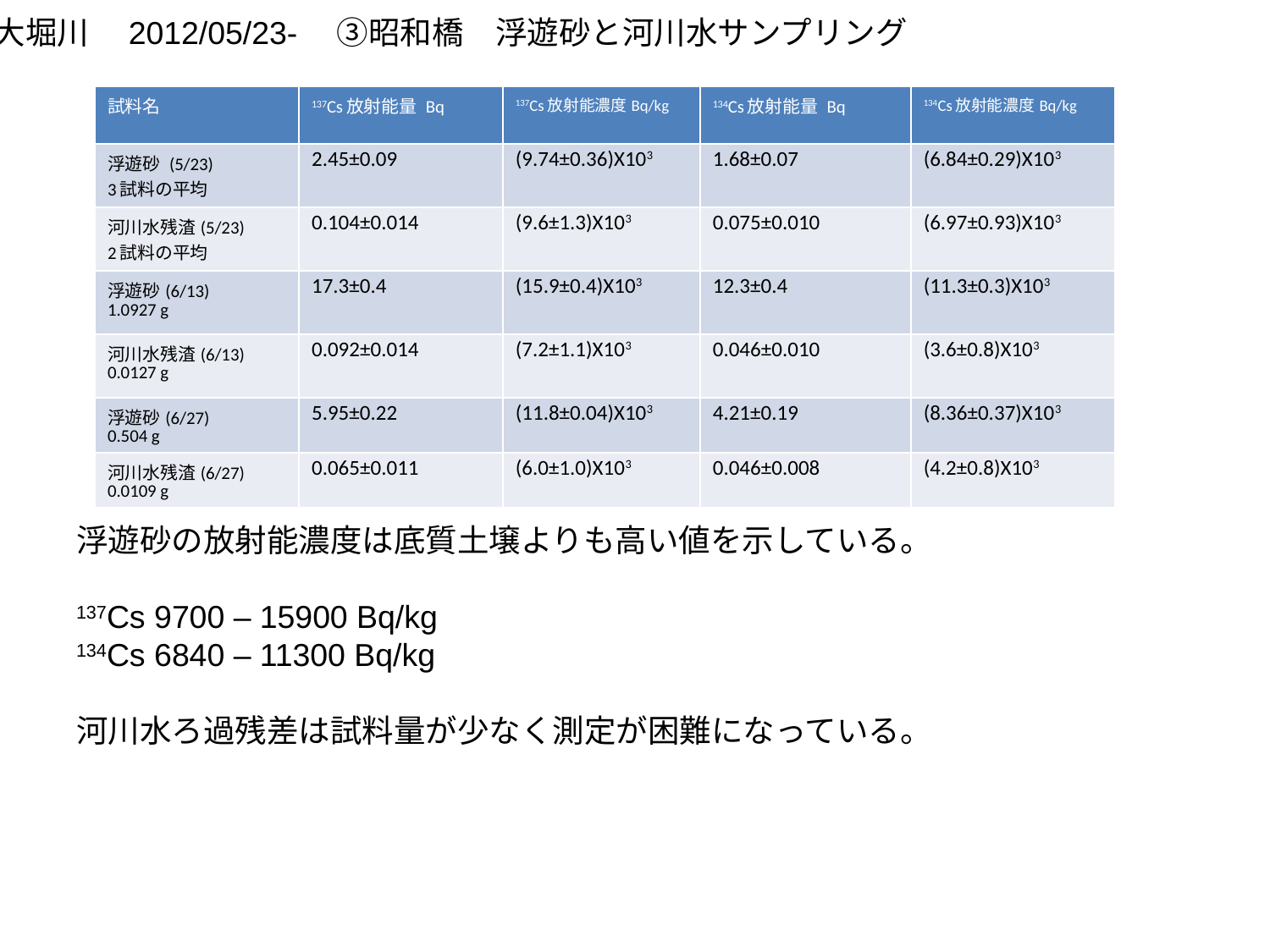

大堀川　2012/05/23-　③昭和橋　浮遊砂と河川水サンプリング
| 試料名 | 137Cs放射能量 Bq | 137Cs放射能濃度Bq/kg | 134Cs放射能量 Bq | 134Cs放射能濃度Bq/kg |
| --- | --- | --- | --- | --- |
| 浮遊砂 (5/23) 3試料の平均 | 2.45±0.09 | (9.74±0.36)X103 | 1.68±0.07 | (6.84±0.29)X103 |
| 河川水残渣(5/23) 2試料の平均 | 0.104±0.014 | (9.6±1.3)X103 | 0.075±0.010 | (6.97±0.93)X103 |
| 浮遊砂(6/13) 1.0927 g | 17.3±0.4 | (15.9±0.4)X103 | 12.3±0.4 | (11.3±0.3)X103 |
| 河川水残渣(6/13) 0.0127 g | 0.092±0.014 | (7.2±1.1)X103 | 0.046±0.010 | (3.6±0.8)X103 |
| 浮遊砂(6/27) 0.504 g | 5.95±0.22 | (11.8±0.04)X103 | 4.21±0.19 | (8.36±0.37)X103 |
| 河川水残渣(6/27) 0.0109 g | 0.065±0.011 | (6.0±1.0)X103 | 0.046±0.008 | (4.2±0.8)X103 |
浮遊砂の放射能濃度は底質土壌よりも高い値を示している。

137Cs 9700 – 15900 Bq/kg
134Cs 6840 – 11300 Bq/kg

河川水ろ過残差は試料量が少なく測定が困難になっている。